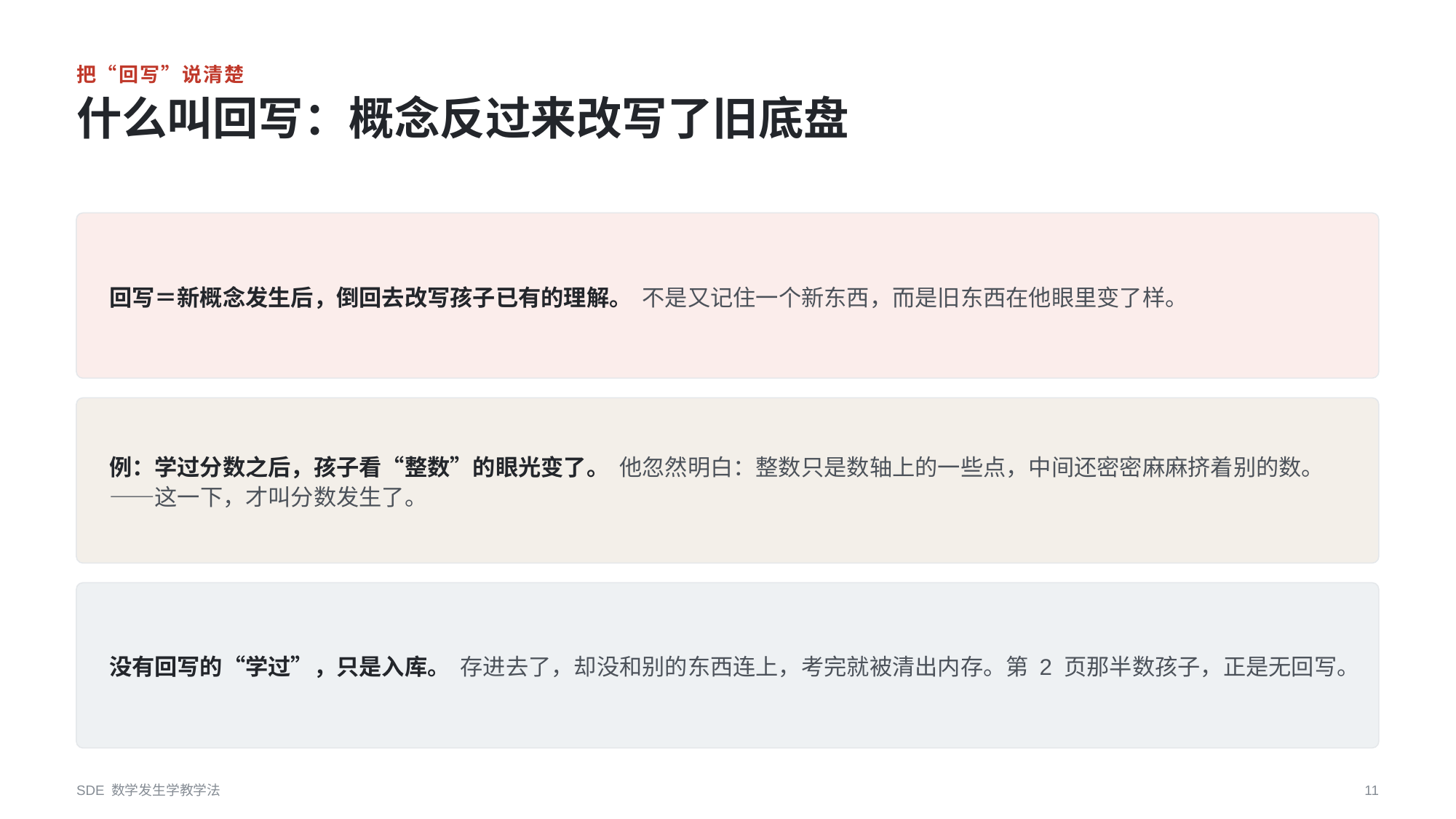

把“回写”说清楚
什么叫回写：概念反过来改写了旧底盘

回写＝新概念发生后，倒回去改写孩子已有的理解。  不是又记住一个新东西，而是旧东西在他眼里变了样。

例：学过分数之后，孩子看“整数”的眼光变了。  他忽然明白：整数只是数轴上的一些点，中间还密密麻麻挤着别的数。——这一下，才叫分数发生了。

没有回写的“学过”，只是入库。  存进去了，却没和别的东西连上，考完就被清出内存。第 2 页那半数孩子，正是无回写。
SDE 数学发生学教学法
11